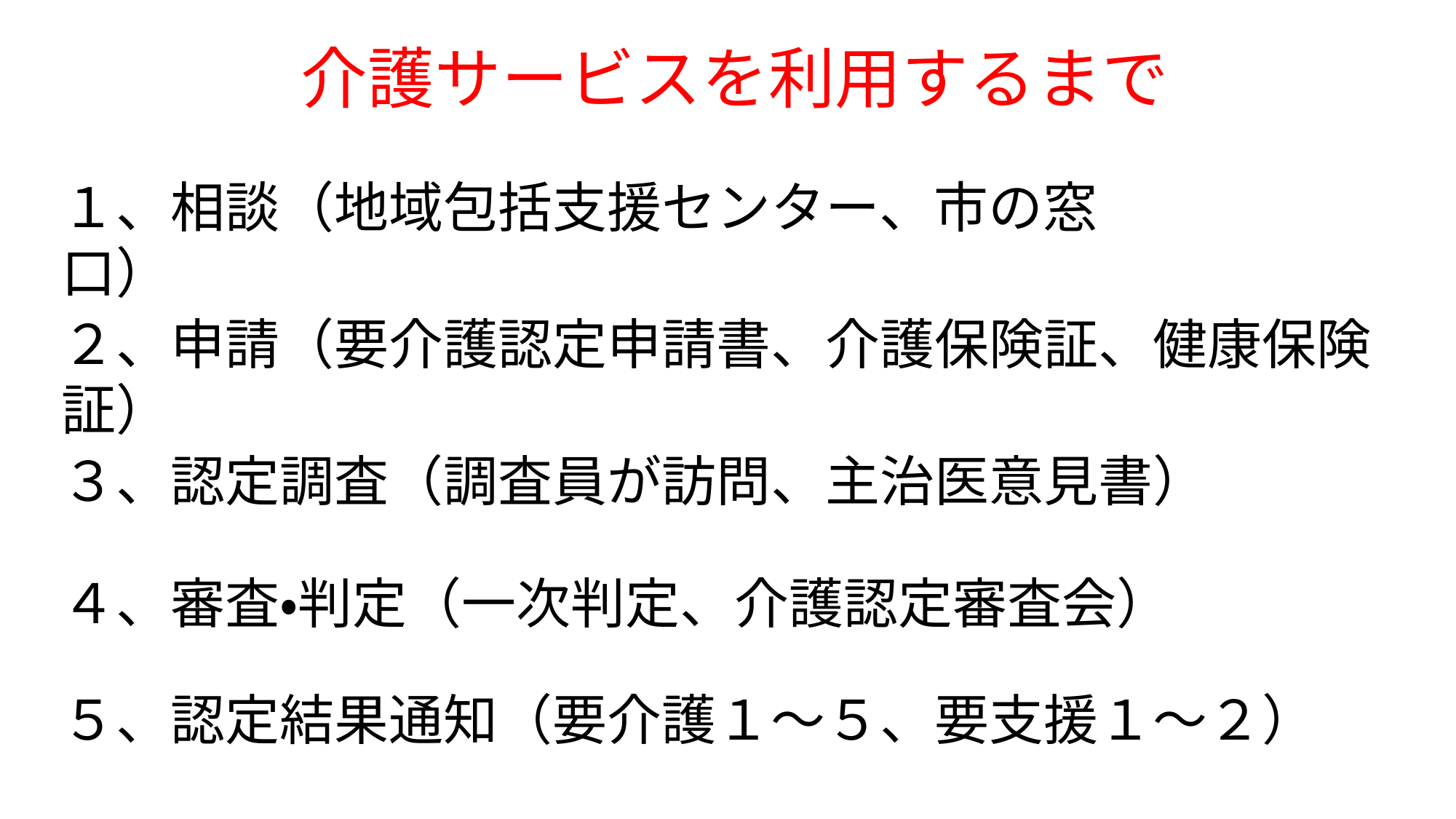

介護サービスを利用するまで
１、相談（地域包括支援センター、市の窓口）
２、申請（要介護認定申請書、介護保険証、健康保険証）
３、認定調査（調査員が訪問、主治医意見書）
４、審査・判定（一次判定、介護認定審査会）
５、認定結果通知（要介護１～５、要支援１～２）